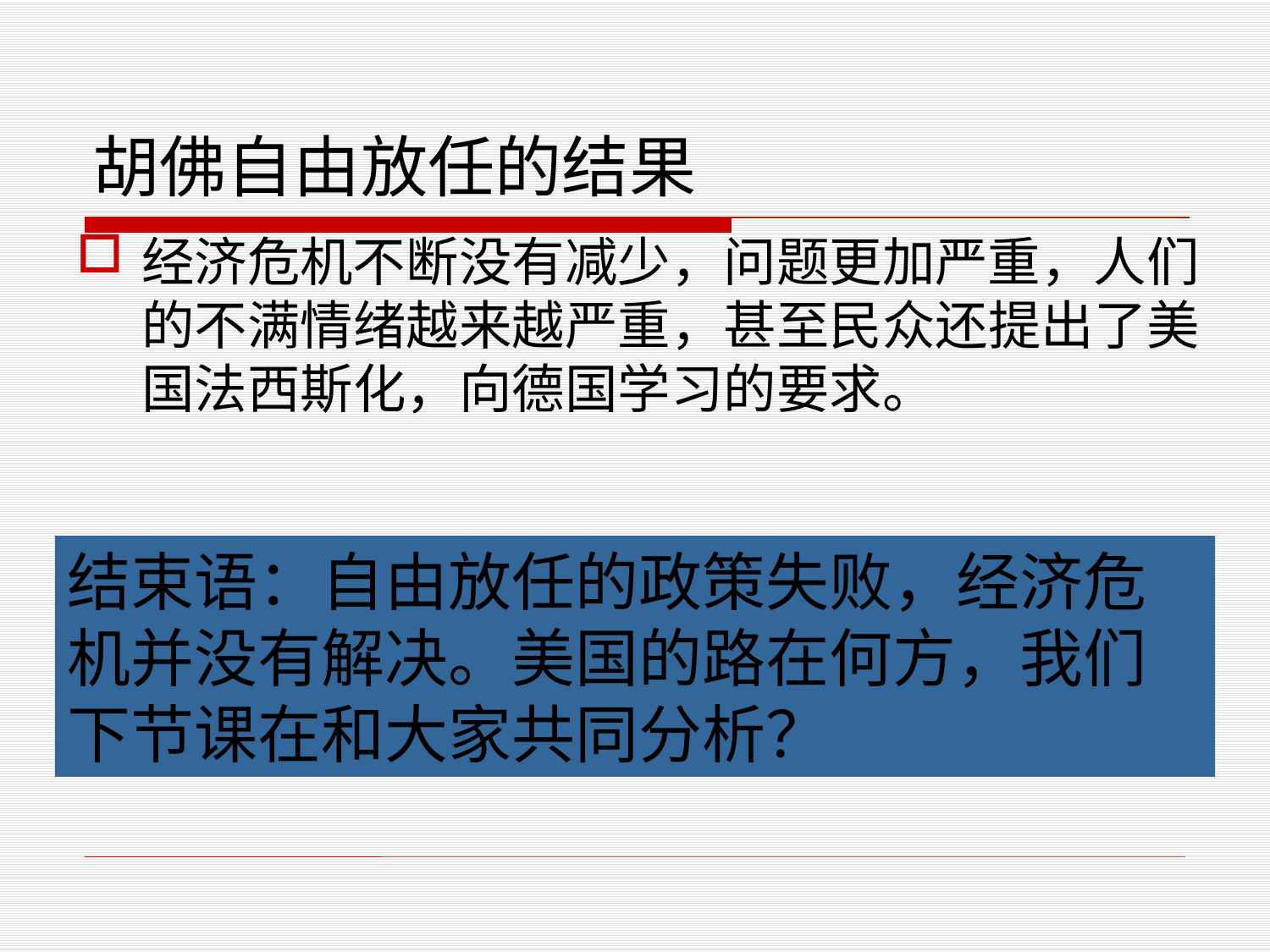

# 胡佛自由放任的结果
经济危机不断没有减少，问题更加严重，人们的不满情绪越来越严重，甚至民众还提出了美国法西斯化，向德国学习的要求。

结束语：自由放任的政策失败，经济危机并没有解决。美国的路在何方，我们下节课在和大家共同分析？